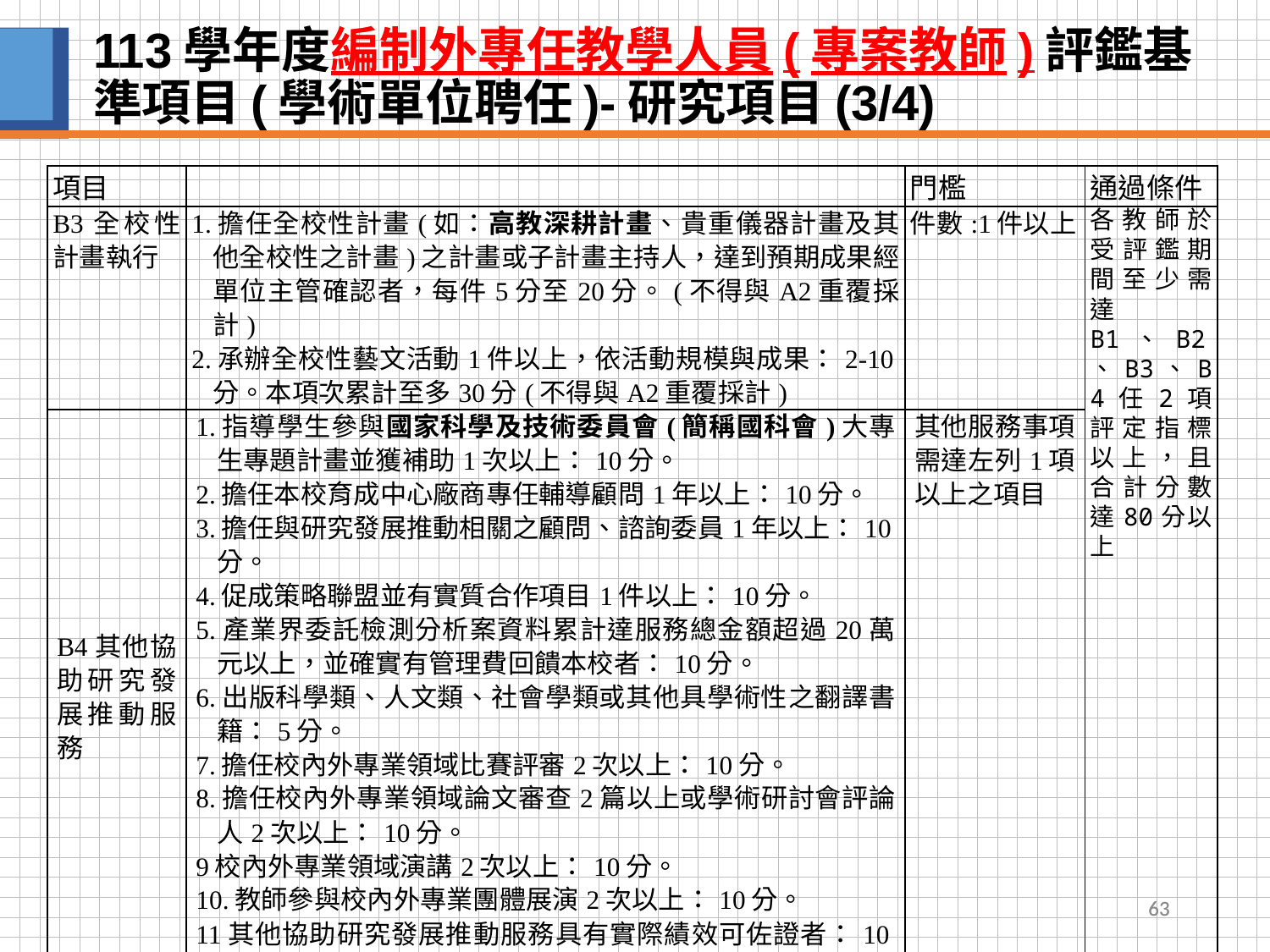

# 113學年度編制外專任教學人員(專案教師)評鑑基準項目(學術單位聘任)-研究項目(3/4)
| 項目 |  | 門檻 | 通過條件 |
| --- | --- | --- | --- |
| B3全校性計畫執行 | 1.擔任全校性計畫(如：高教深耕計畫、貴重儀器計畫及其他全校性之計畫)之計畫或子計畫主持人，達到預期成果經單位主管確認者，每件5分至20分。(不得與A2重覆採計) 2.承辦全校性藝文活動1件以上，依活動規模與成果：2-10分。本項次累計至多30分(不得與A2重覆採計) | 件數:1件以上 | 各教師於受評鑑期間至少需達B1、B2、B3、B4任2項評定指標以上，且合計分數達80分以上 |
| B4其他協助研究發展推動服務 | 1.指導學生參與國家科學及技術委員會(簡稱國科會)大專生專題計畫並獲補助1次以上：10分。 2.擔任本校育成中心廠商專任輔導顧問1年以上：10分。 3.擔任與研究發展推動相關之顧問、諮詢委員1年以上：10分。 4.促成策略聯盟並有實質合作項目1件以上：10分。 5.產業界委託檢測分析案資料累計達服務總金額超過20萬元以上，並確實有管理費回饋本校者：10分。 6.出版科學類、人文類、社會學類或其他具學術性之翻譯書籍：5分。 7.擔任校內外專業領域比賽評審2次以上：10分。 8.擔任校內外專業領域論文審查2篇以上或學術研討會評論人2次以上：10分。 9校內外專業領域演講2次以上：10分。 10.教師參與校內外專業團體展演2次以上：10分。 11其他協助研究發展推動服務具有實際績效可佐證者：10分。 | 其他服務事項需達左列1項以上之項目 |  |
63